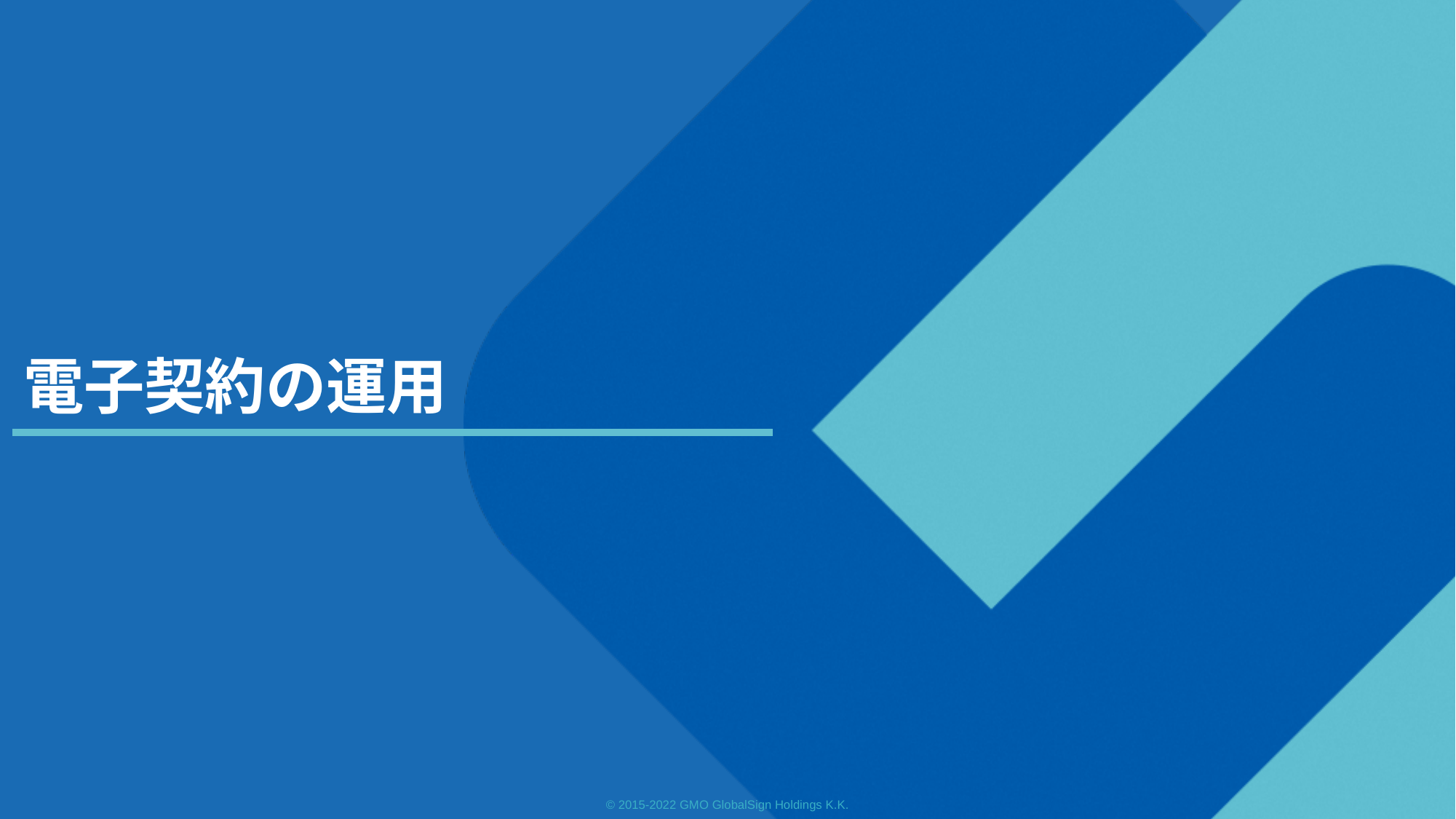

# 電子契約の運用
© 2015-2022 GMO GlobalSign Holdings K.K.